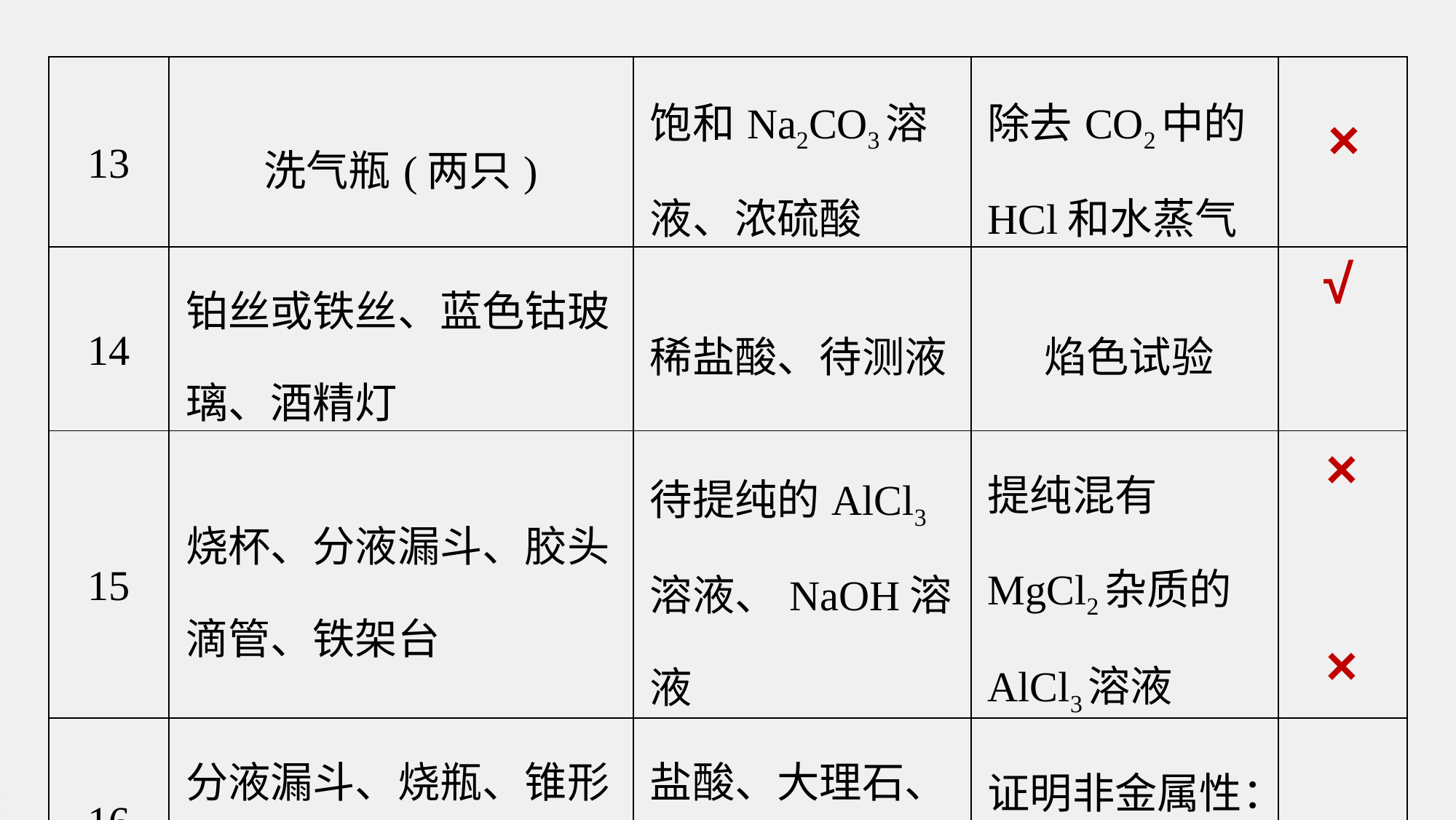

| 13 | 洗气瓶(两只) | 饱和Na2CO3溶液、浓硫酸 | 除去CO2中的HCl和水蒸气 |  |
| --- | --- | --- | --- | --- |
| 14 | 铂丝或铁丝、蓝色钴玻璃、酒精灯 | 稀盐酸、待测液 | 焰色试验 |  |
| 15 | 烧杯、分液漏斗、胶头滴管、铁架台 | 待提纯的AlCl3溶液、NaOH溶液 | 提纯混有MgCl2杂质的AlCl3溶液 |  |
| 16 | 分液漏斗、烧瓶、锥形瓶、导管及橡胶塞 | 盐酸、大理石、硅酸钠溶液 | 证明非金属性：Cl>C>Si |  |
×
√
×
×